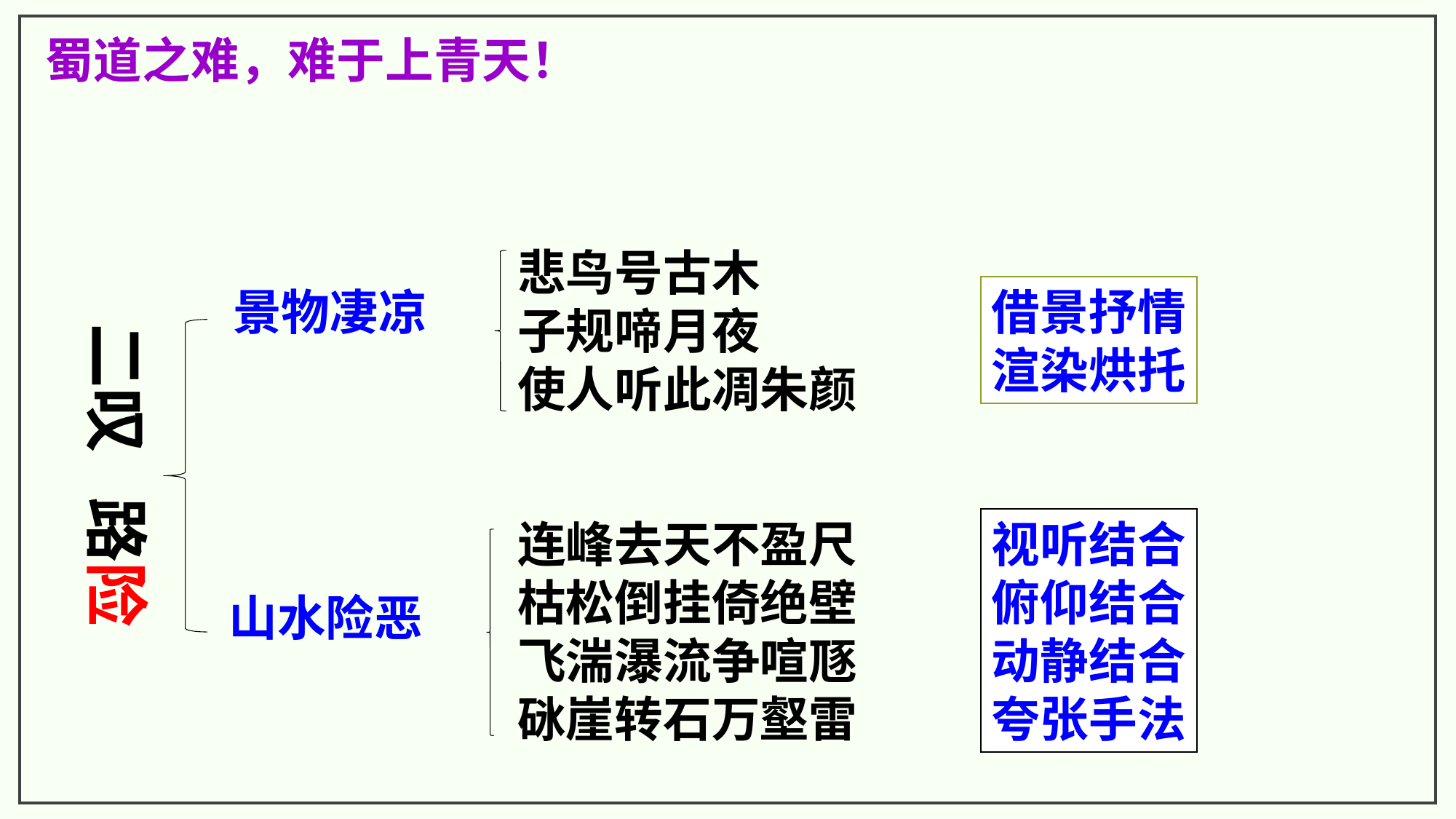

蜀道之难，难于上青天！
悲鸟号古木
子规啼月夜
使人听此凋朱颜

二叹   路险
景物凄凉
借景抒情
渲染烘托

视听结合
俯仰结合
动静结合
夸张手法
连峰去天不盈尺
枯松倒挂倚绝壁
飞湍瀑流争喧豗
砯崖转石万壑雷

山水险恶